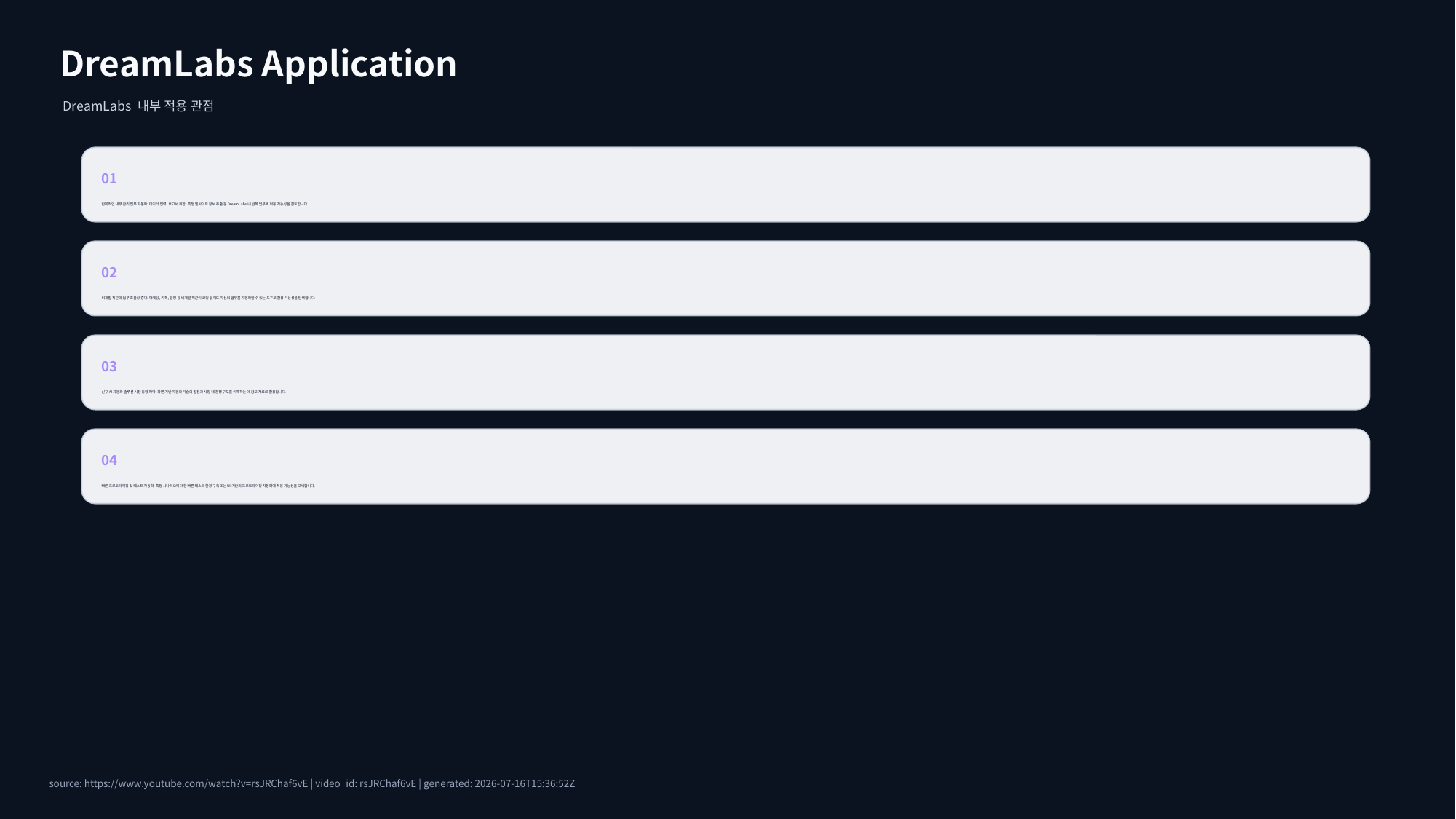

DreamLabs Application
DreamLabs 내부 적용 관점

01
반복적인 내부 관리 업무 자동화: 데이터 입력, 보고서 취합, 특정 웹사이트 정보 추출 등 DreamLabs 내 반복 업무에 적용 가능성을 검토합니다.

02
비개발 직군의 업무 효율성 증대: 마케팅, 기획, 운영 등 비개발 직군이 코딩 없이도 자신의 업무를 자동화할 수 있는 도구로 활용 가능성을 탐색합니다.

03
신규 AI 자동화 솔루션 시장 동향 파악: 화면 기반 자동화 기술의 발전과 시장 내 경쟁 구도를 이해하는 데 참고 자료로 활용합니다.

04
빠른 프로토타이핑 및 테스트 자동화: 특정 시나리오에 대한 빠른 테스트 환경 구축 또는 UI 기반의 프로토타이핑 자동화에 적용 가능성을 모색합니다.
source: https://www.youtube.com/watch?v=rsJRChaf6vE | video_id: rsJRChaf6vE | generated: 2026-07-16T15:36:52Z